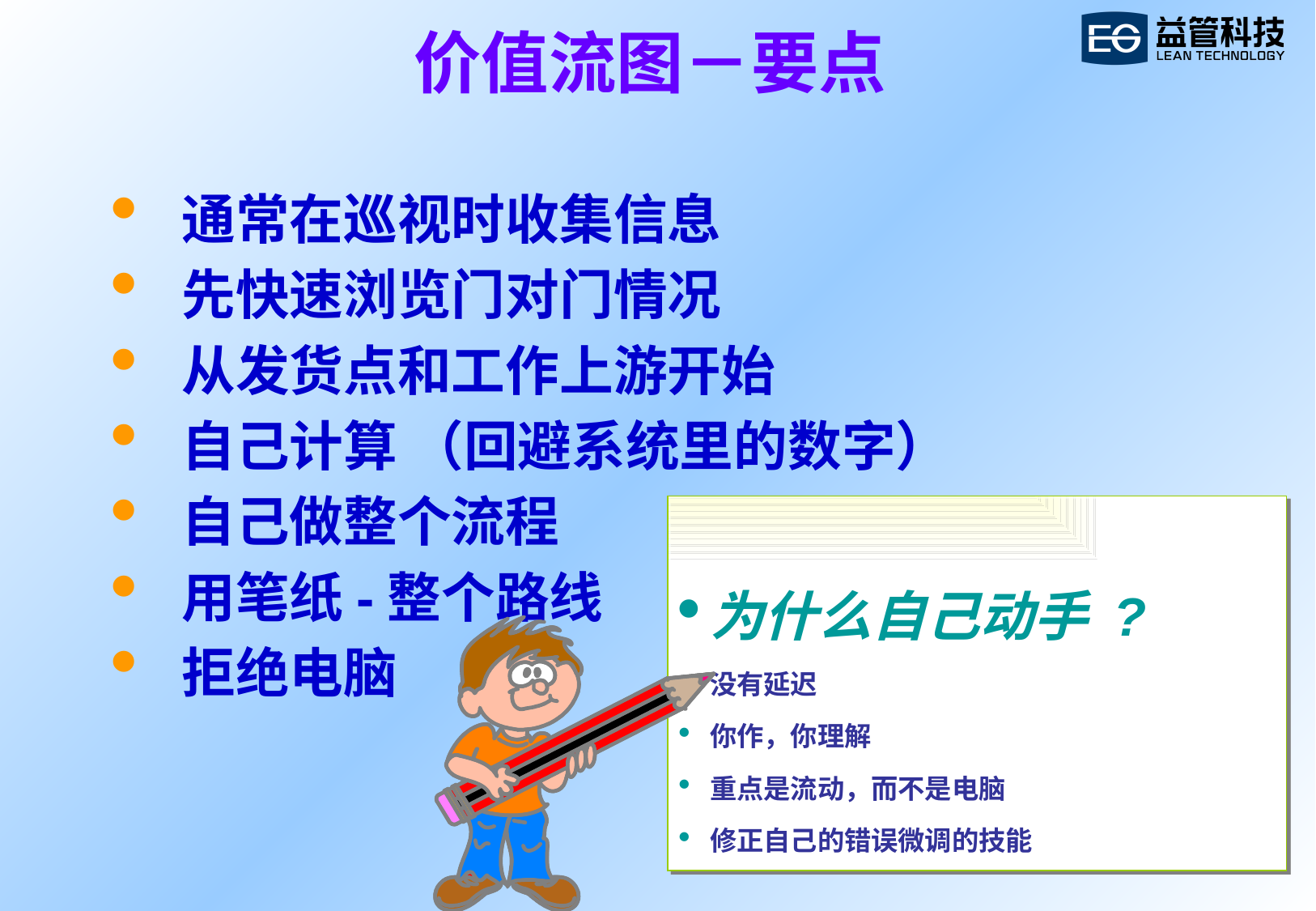

# 价值流图－要点
 通常在巡视时收集信息
 先快速浏览门对门情况
 从发货点和工作上游开始
 自己计算 （回避系统里的数字）
 自己做整个流程
 用笔纸-整个路线
 拒绝电脑

为什么自己动手 ?
没有延迟
你作，你理解
重点是流动，而不是电脑
修正自己的错误微调的技能